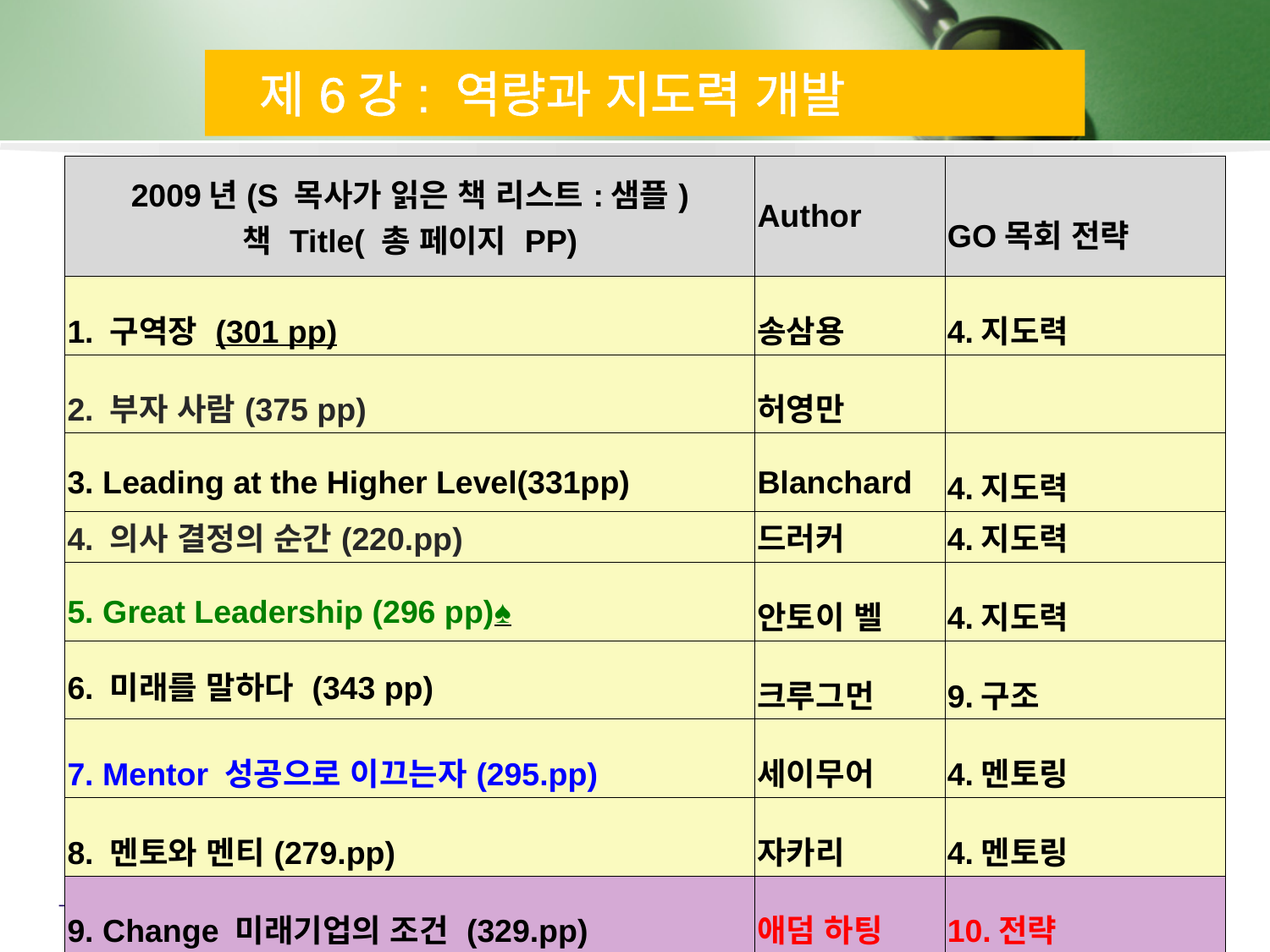

제6강: 역량과 지도력 개발
| 2009년(S 목사가 읽은 책 리스트:샘플) 책 Title( 총 페이지 PP) | Author | GO목회 전략 |
| --- | --- | --- |
| 1. 구역장 (301 pp) | 송삼용 | 4.지도력 |
| 2. 부자 사람(375 pp) | 허영만 |  |
| 3. Leading at the Higher Level(331pp) | Blanchard | 4.지도력 |
| 4. 의사 결정의 순간(220.pp) | 드러커 | 4.지도력 |
| 5. Great Leadership (296 pp)♠ | 안토이 벨 | 4.지도력 |
| 6. 미래를 말하다 (343 pp) | 크루그먼 | 9.구조 |
| 7. Mentor 성공으로 이끄는자(295.pp) | 세이무어 | 4.멘토링 |
| 8. 멘토와 멘티(279.pp) | 자카리 | 4.멘토링 |
| 9. Change 미래기업의 조건 (329.pp) | 애덤 하팅 | 10.전략 |
| 10. 새벽형 인간(250.pp) | 문봉주 | 2. 영성 |